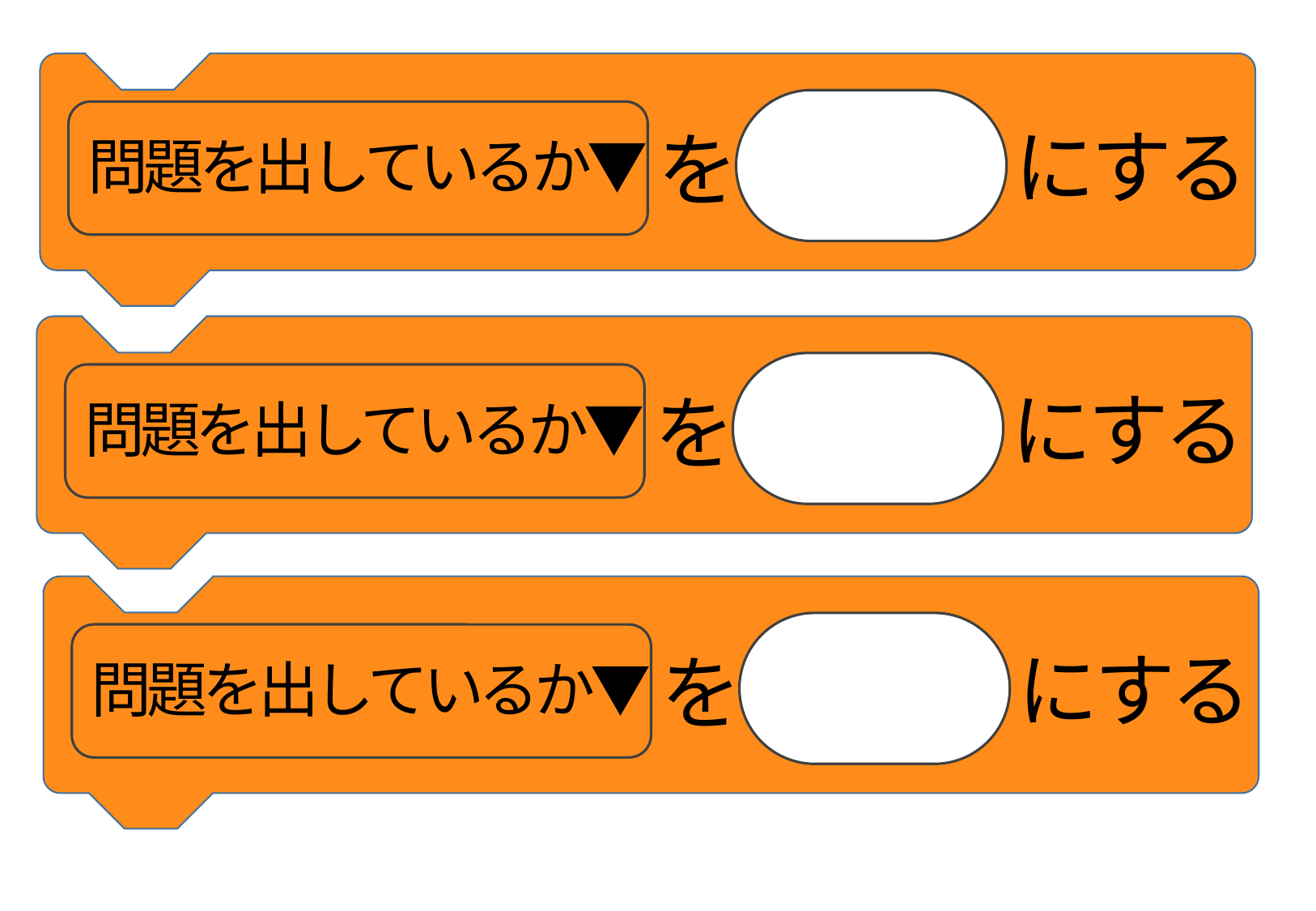

問題を出しているか▼
にする
を

問題を出しているか▼
にする
を

問題を出しているか▼
にする
を